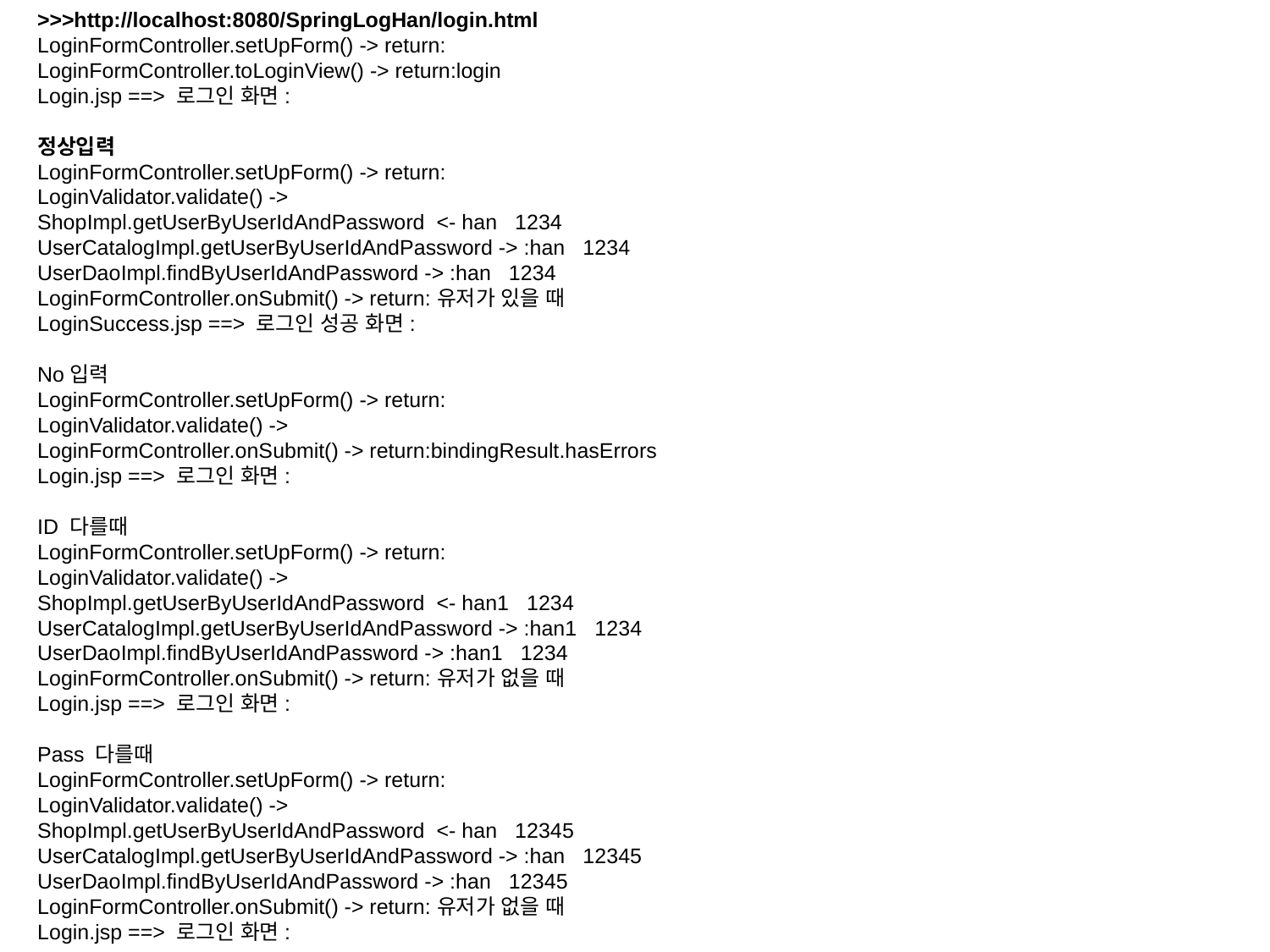

>>>http://localhost:8080/SpringLogHan/login.html
LoginFormController.setUpForm() -> return:
LoginFormController.toLoginView() -> return:login
Login.jsp ==> 로그인 화면:

정상입력
LoginFormController.setUpForm() -> return:
LoginValidator.validate() ->
ShopImpl.getUserByUserIdAndPassword  <- han   1234
UserCatalogImpl.getUserByUserIdAndPassword -> :han   1234
UserDaoImpl.findByUserIdAndPassword -> :han   1234
LoginFormController.onSubmit() -> return:유저가 있을 때
LoginSuccess.jsp ==> 로그인 성공 화면:

No입력
LoginFormController.setUpForm() -> return:
LoginValidator.validate() ->
LoginFormController.onSubmit() -> return:bindingResult.hasErrors
Login.jsp ==> 로그인 화면:

ID 다를때
LoginFormController.setUpForm() -> return:
LoginValidator.validate() ->
ShopImpl.getUserByUserIdAndPassword  <- han1   1234
UserCatalogImpl.getUserByUserIdAndPassword -> :han1   1234
UserDaoImpl.findByUserIdAndPassword -> :han1   1234
LoginFormController.onSubmit() -> return:유저가 없을 때
Login.jsp ==> 로그인 화면:

Pass 다를때
LoginFormController.setUpForm() -> return:
LoginValidator.validate() ->
ShopImpl.getUserByUserIdAndPassword  <- han   12345
UserCatalogImpl.getUserByUserIdAndPassword -> :han   12345
UserDaoImpl.findByUserIdAndPassword -> :han   12345
LoginFormController.onSubmit() -> return:유저가 없을 때
Login.jsp ==> 로그인 화면: